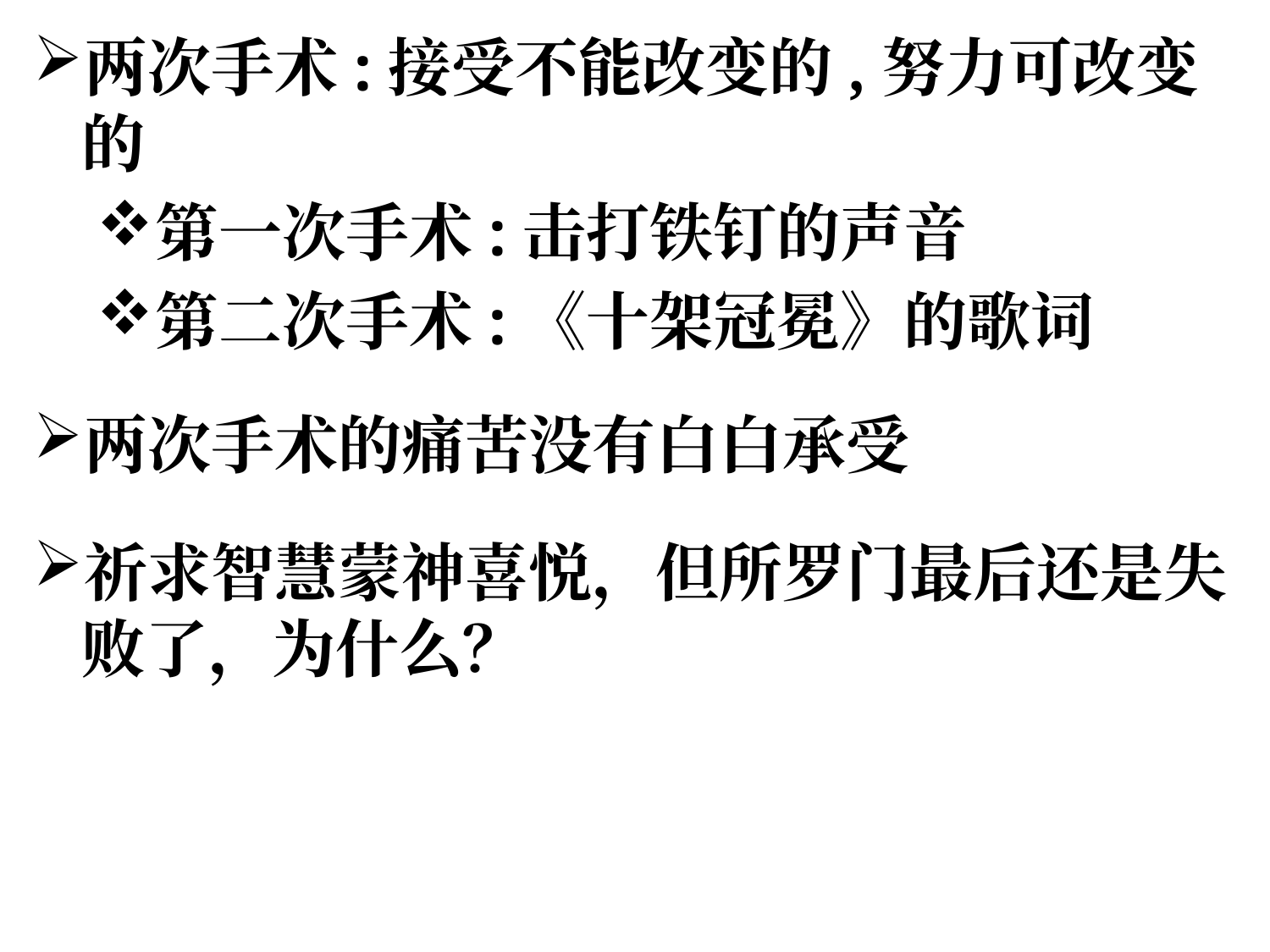

两次手术:接受不能改变的,努力可改变的
第一次手术:击打铁钉的声音
第二次手术:《十架冠冕》的歌词

两次手术的痛苦没有白白承受

祈求智慧蒙神喜悦，但所罗门最后还是失败了，为什么？